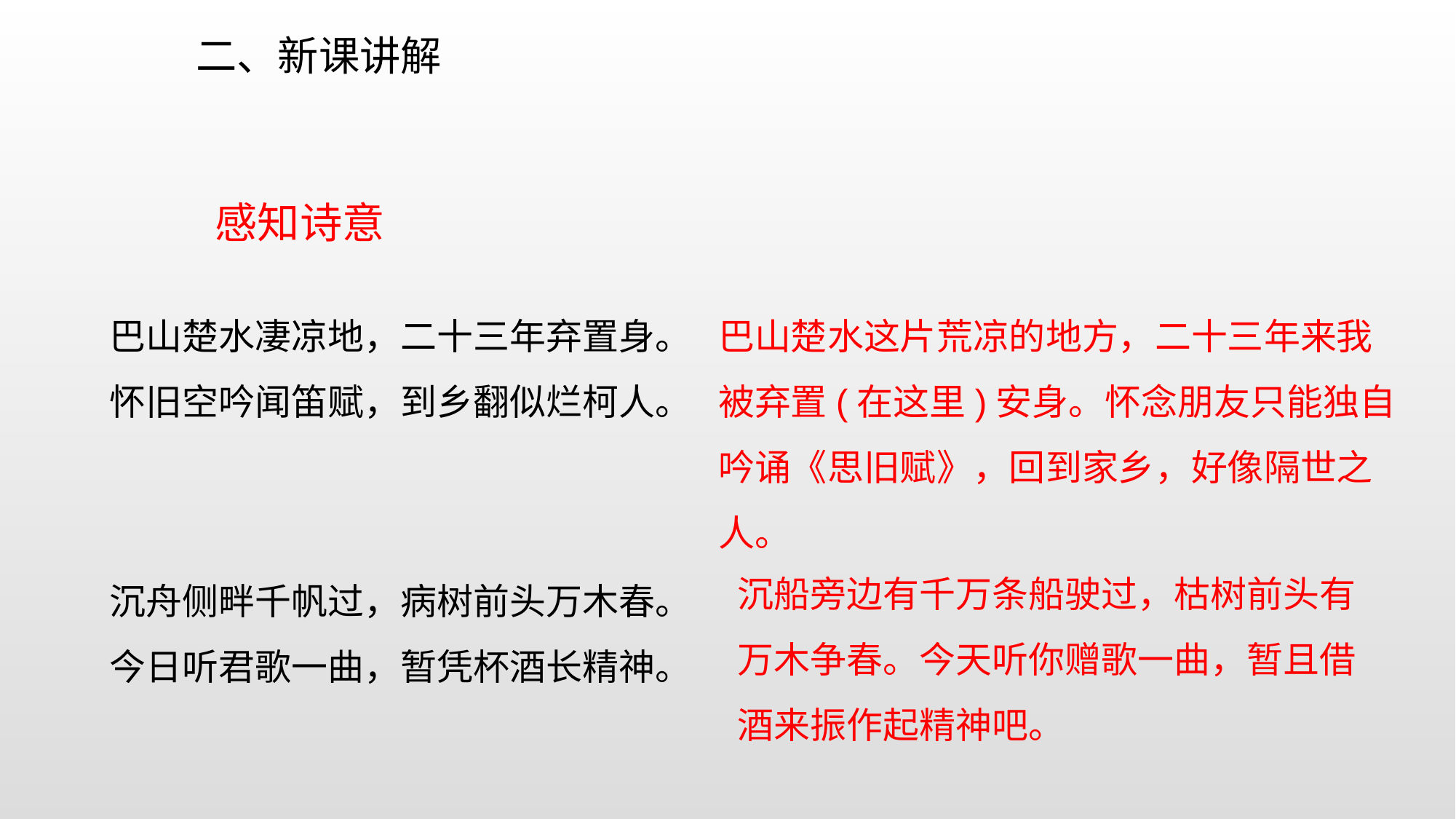

二、新课讲解

感知诗意
巴山楚水凄凉地，二十三年弃置身。
怀旧空吟闻笛赋，到乡翻似烂柯人。
巴山楚水这片荒凉的地方，二十三年来我被弃置(在这里)安身。怀念朋友只能独自吟诵《思旧赋》，回到家乡，好像隔世之人。
沉船旁边有千万条船驶过，枯树前头有万木争春。今天听你赠歌一曲，暂且借酒来振作起精神吧。
沉舟侧畔千帆过，病树前头万木春。
今日听君歌一曲，暂凭杯酒长精神。